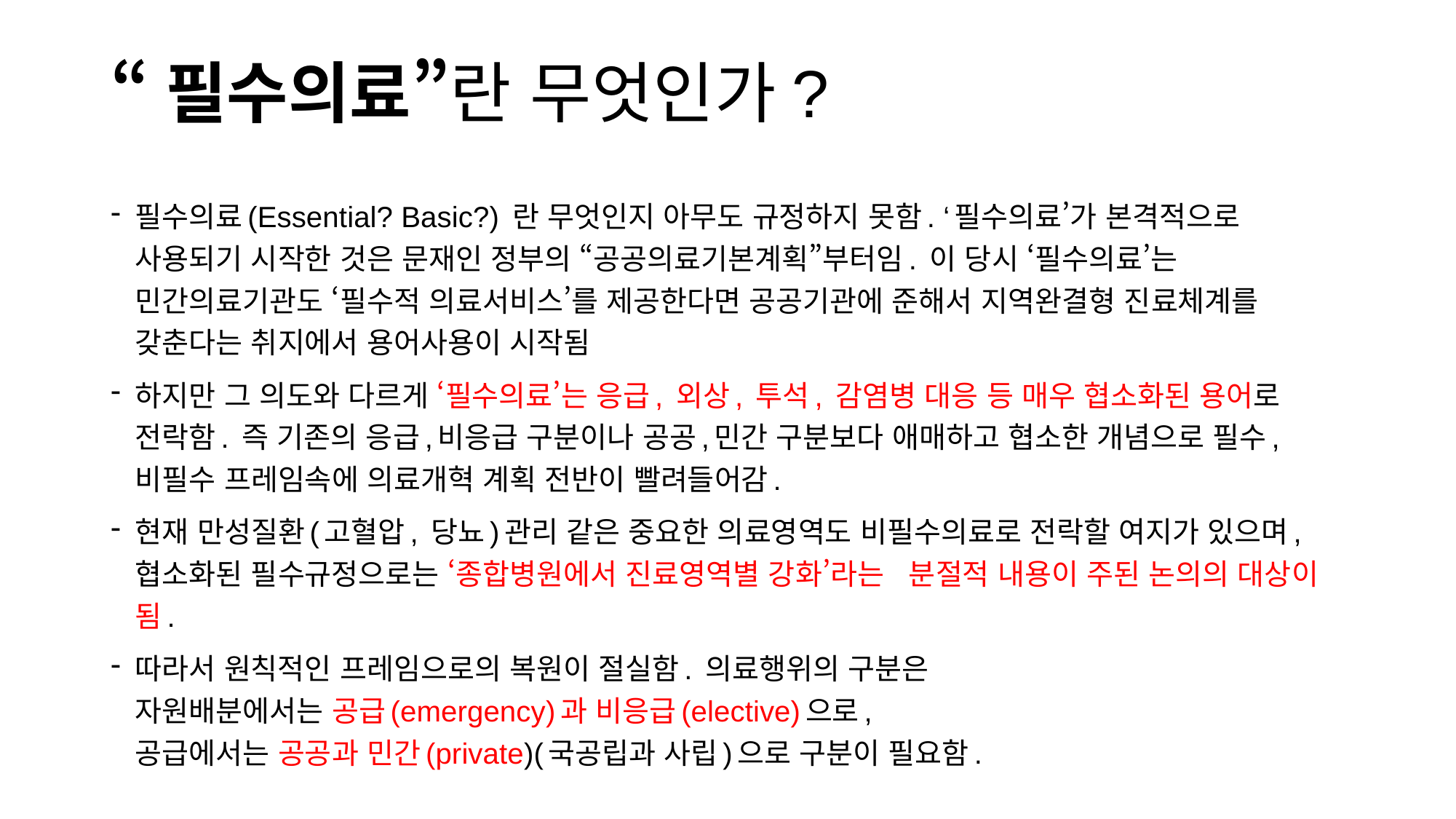

# “필수의료”란 무엇인가?
필수의료(Essential? Basic?) 란 무엇인지 아무도 규정하지 못함. ‘필수의료’가 본격적으로 사용되기 시작한 것은 문재인 정부의 “공공의료기본계획”부터임. 이 당시 ‘필수의료’는 민간의료기관도 ‘필수적 의료서비스’를 제공한다면 공공기관에 준해서 지역완결형 진료체계를 갖춘다는 취지에서 용어사용이 시작됨
하지만 그 의도와 다르게 ‘필수의료’는 응급, 외상, 투석, 감염병 대응 등 매우 협소화된 용어로 전락함. 즉 기존의 응급,비응급 구분이나 공공,민간 구분보다 애매하고 협소한 개념으로 필수, 비필수 프레임속에 의료개혁 계획 전반이 빨려들어감.
현재 만성질환(고혈압, 당뇨)관리 같은 중요한 의료영역도 비필수의료로 전락할 여지가 있으며, 협소화된 필수규정으로는 ‘종합병원에서 진료영역별 강화’라는   분절적 내용이 주된 논의의 대상이 됨.
따라서 원칙적인 프레임으로의 복원이 절실함. 의료행위의 구분은                                      자원배분에서는 공급(emergency)과 비응급(elective)으로,                                                 공급에서는 공공과 민간(private)(국공립과 사립)으로 구분이 필요함.